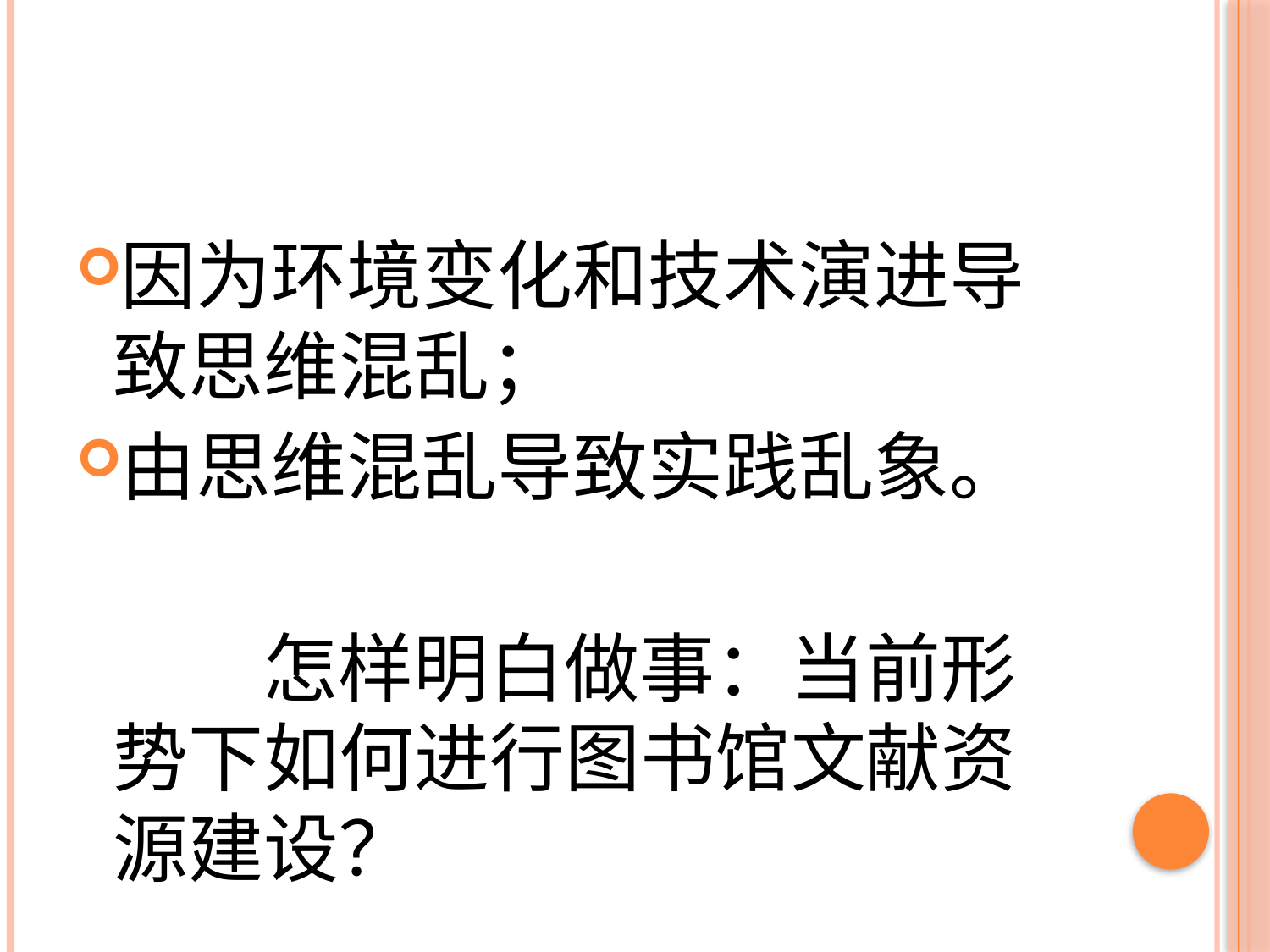

#
因为环境变化和技术演进导致思维混乱；
由思维混乱导致实践乱象。

          怎样明白做事：当前形势下如何进行图书馆文献资源建设？